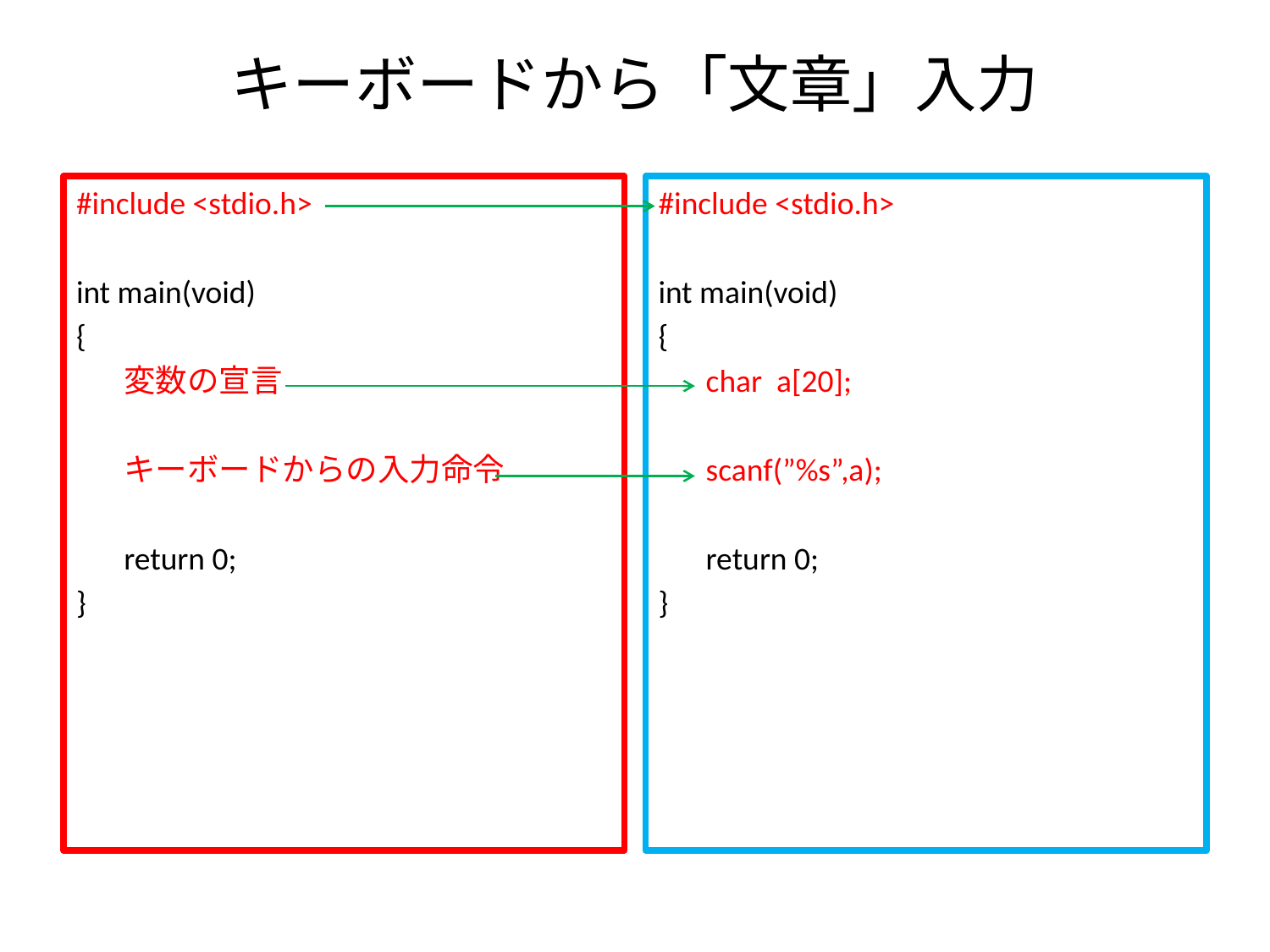

# キーボードから「文章」入力
#include <stdio.h>

int main(void)
{
	変数の宣言

	キーボードからの入力命令

	return 0;
}
#include <stdio.h>

int main(void)
{
	char  a[20];

	scanf(”%s”,a);

	return 0;
}